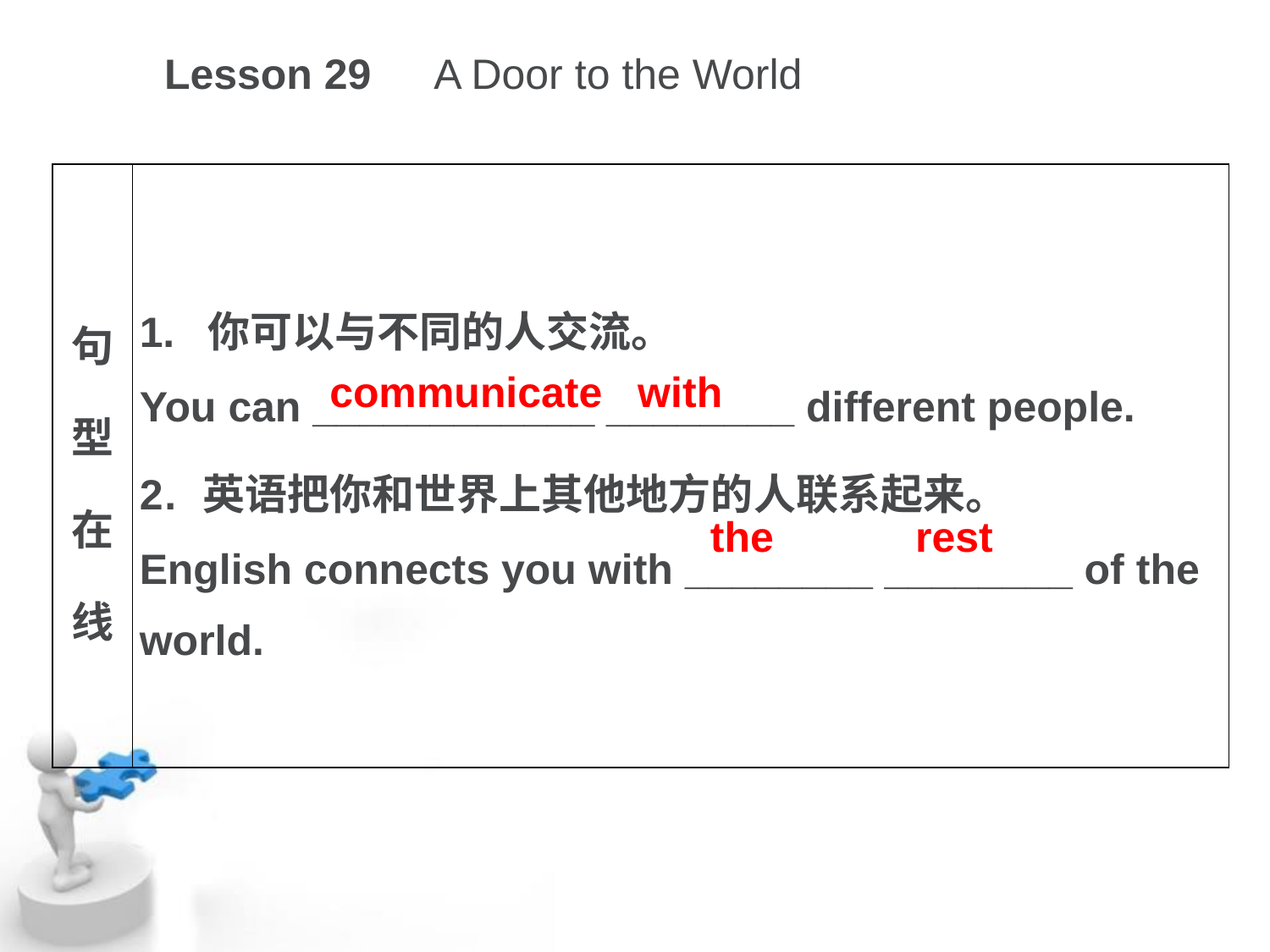

Lesson 29　A Door to the World
| 句型在线 | 1. 你可以与不同的人交流。 You can \_\_\_\_\_\_\_\_\_\_\_\_ \_\_\_\_\_\_\_\_ different people. 英语把你和世界上其他地方的人联系起来。 English connects you with \_\_\_\_\_\_\_\_ \_\_\_\_\_\_\_\_ of the world. |
| --- | --- |
communicate   with
the            rest